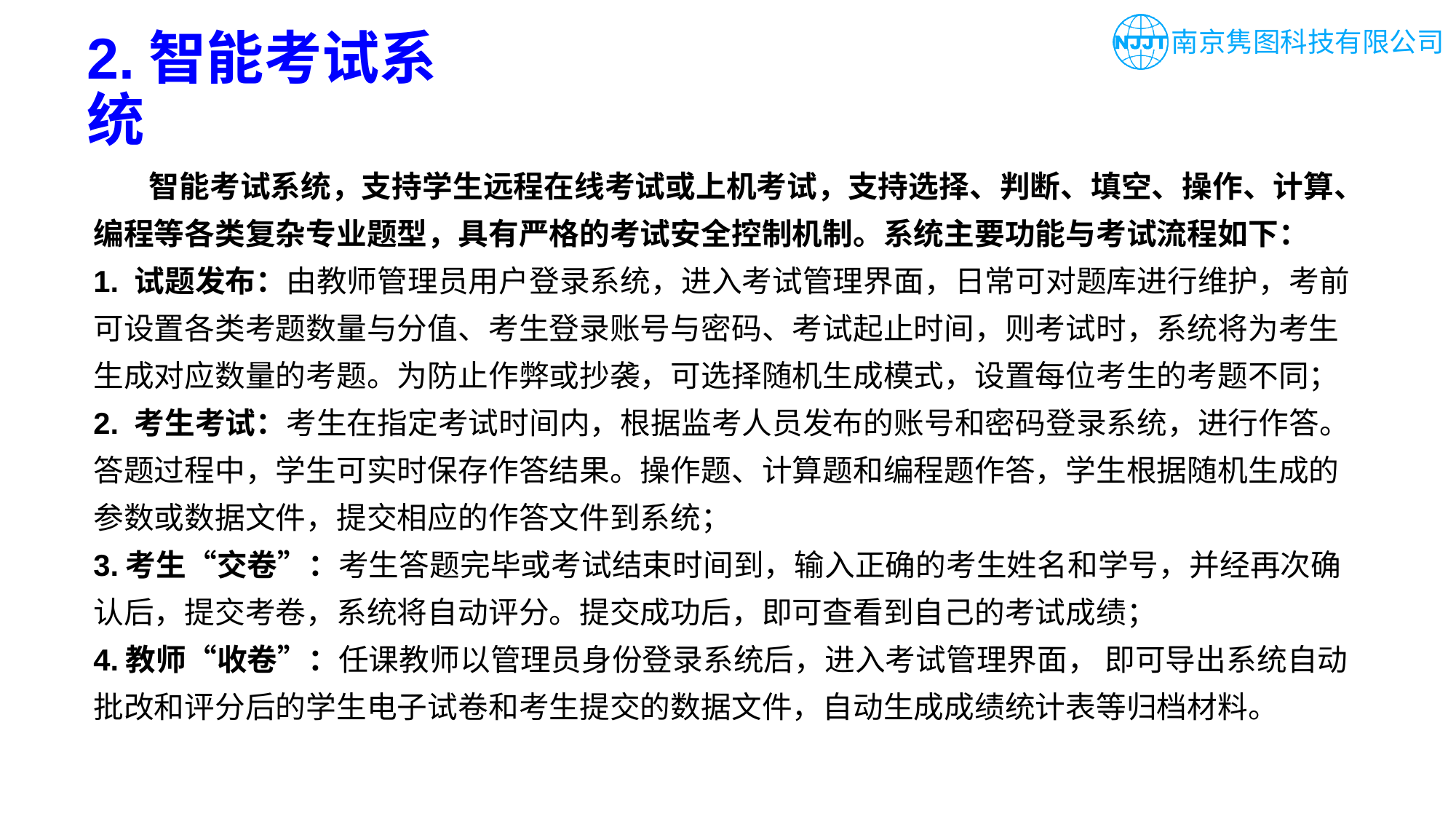

# 2.智能考试系统
       智能考试系统，支持学生远程在线考试或上机考试，支持选择、判断、填空、操作、计算、编程等各类复杂专业题型，具有严格的考试安全控制机制。系统主要功能与考试流程如下：
1. 试题发布：由教师管理员用户登录系统，进入考试管理界面，日常可对题库进行维护，考前可设置各类考题数量与分值、考生登录账号与密码、考试起止时间，则考试时，系统将为考生生成对应数量的考题。为防止作弊或抄袭，可选择随机生成模式，设置每位考生的考题不同；
2. 考生考试：考生在指定考试时间内，根据监考人员发布的账号和密码登录系统，进行作答。答题过程中，学生可实时保存作答结果。操作题、计算题和编程题作答，学生根据随机生成的参数或数据文件，提交相应的作答文件到系统；
3.考生“交卷”：考生答题完毕或考试结束时间到，输入正确的考生姓名和学号，并经再次确认后，提交考卷，系统将自动评分。提交成功后，即可查看到自己的考试成绩；
4.教师“收卷”：任课教师以管理员身份登录系统后，进入考试管理界面， 即可导出系统自动批改和评分后的学生电子试卷和考生提交的数据文件，自动生成成绩统计表等归档材料。